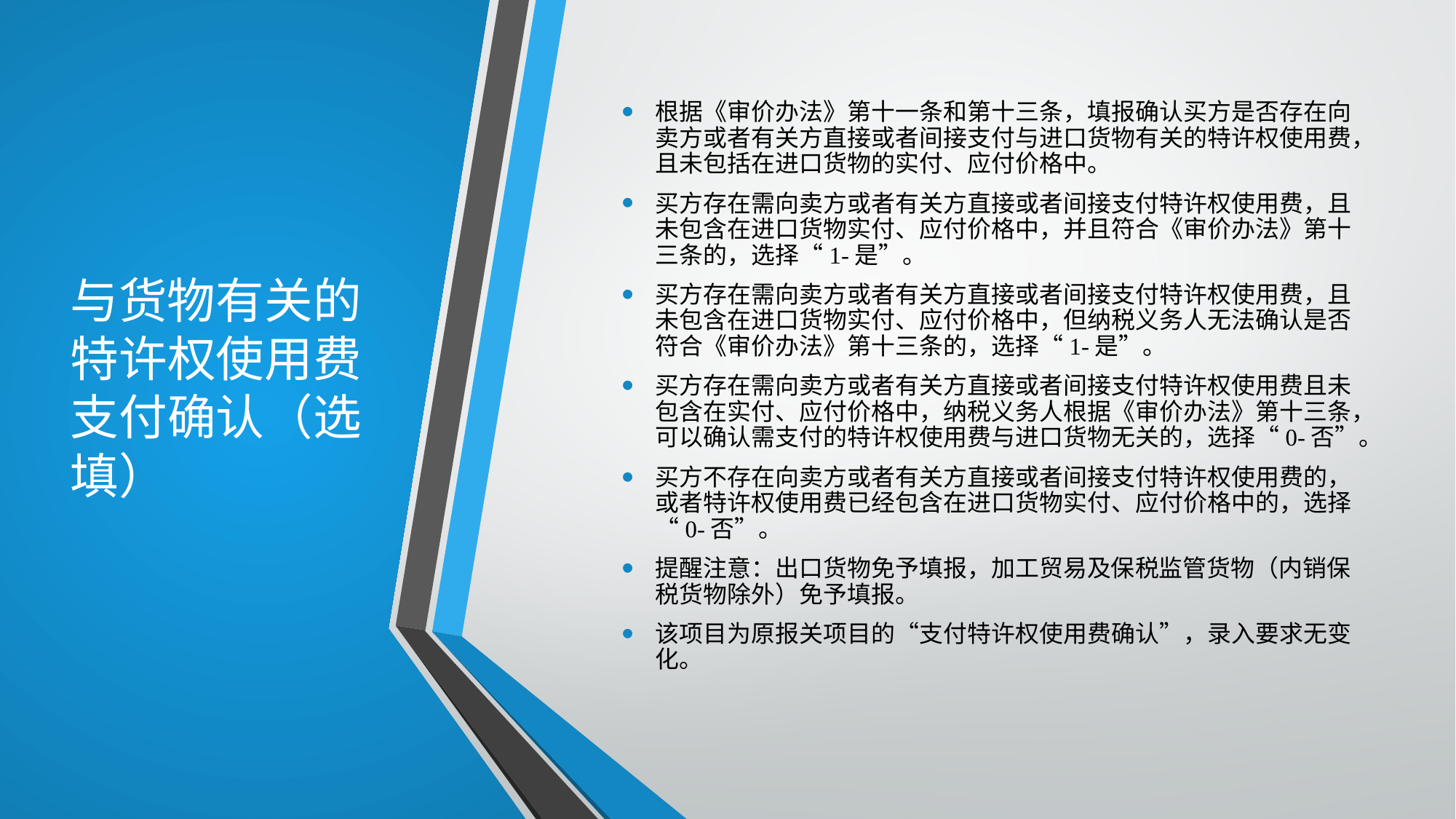

# 与货物有关的特许权使用费支付确认（选填）
根据《审价办法》第十一条和第十三条，填报确认买方是否存在向卖方或者有关方直接或者间接支付与进口货物有关的特许权使用费，且未包括在进口货物的实付、应付价格中。
买方存在需向卖方或者有关方直接或者间接支付特许权使用费，且未包含在进口货物实付、应付价格中，并且符合《审价办法》第十三条的，选择“1-是”。
买方存在需向卖方或者有关方直接或者间接支付特许权使用费，且未包含在进口货物实付、应付价格中，但纳税义务人无法确认是否符合《审价办法》第十三条的，选择“1-是”。
买方存在需向卖方或者有关方直接或者间接支付特许权使用费且未包含在实付、应付价格中，纳税义务人根据《审价办法》第十三条，可以确认需支付的特许权使用费与进口货物无关的，选择“0-否”。
买方不存在向卖方或者有关方直接或者间接支付特许权使用费的，或者特许权使用费已经包含在进口货物实付、应付价格中的，选择“0-否”。
提醒注意：出口货物免予填报，加工贸易及保税监管货物（内销保税货物除外）免予填报。
该项目为原报关项目的“支付特许权使用费确认”，录入要求无变化。